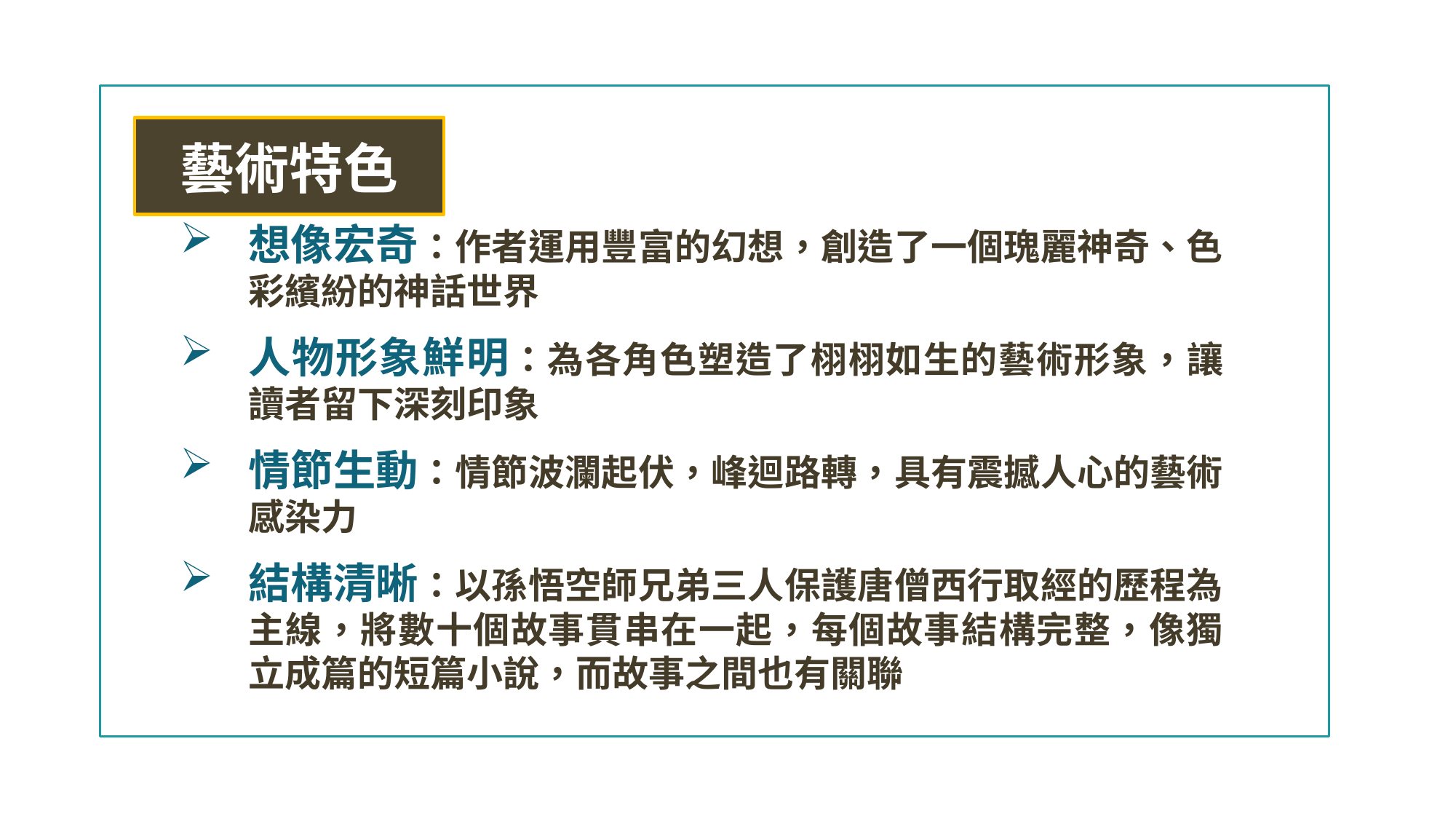

藝術特色
想像宏奇：作者運用豐富的幻想，創造了一個瑰麗神奇、色彩繽紛的神話世界
人物形象鮮明：為各角色塑造了栩栩如生的藝術形象，讓讀者留下深刻印象
情節生動：情節波瀾起伏，峰迴路轉，具有震撼人心的藝術感染力
結構清晰：以孫悟空師兄弟三人保護唐僧西行取經的歷程為主線，將數十個故事貫串在一起，每個故事結構完整，像獨立成篇的短篇小說，而故事之間也有關聯